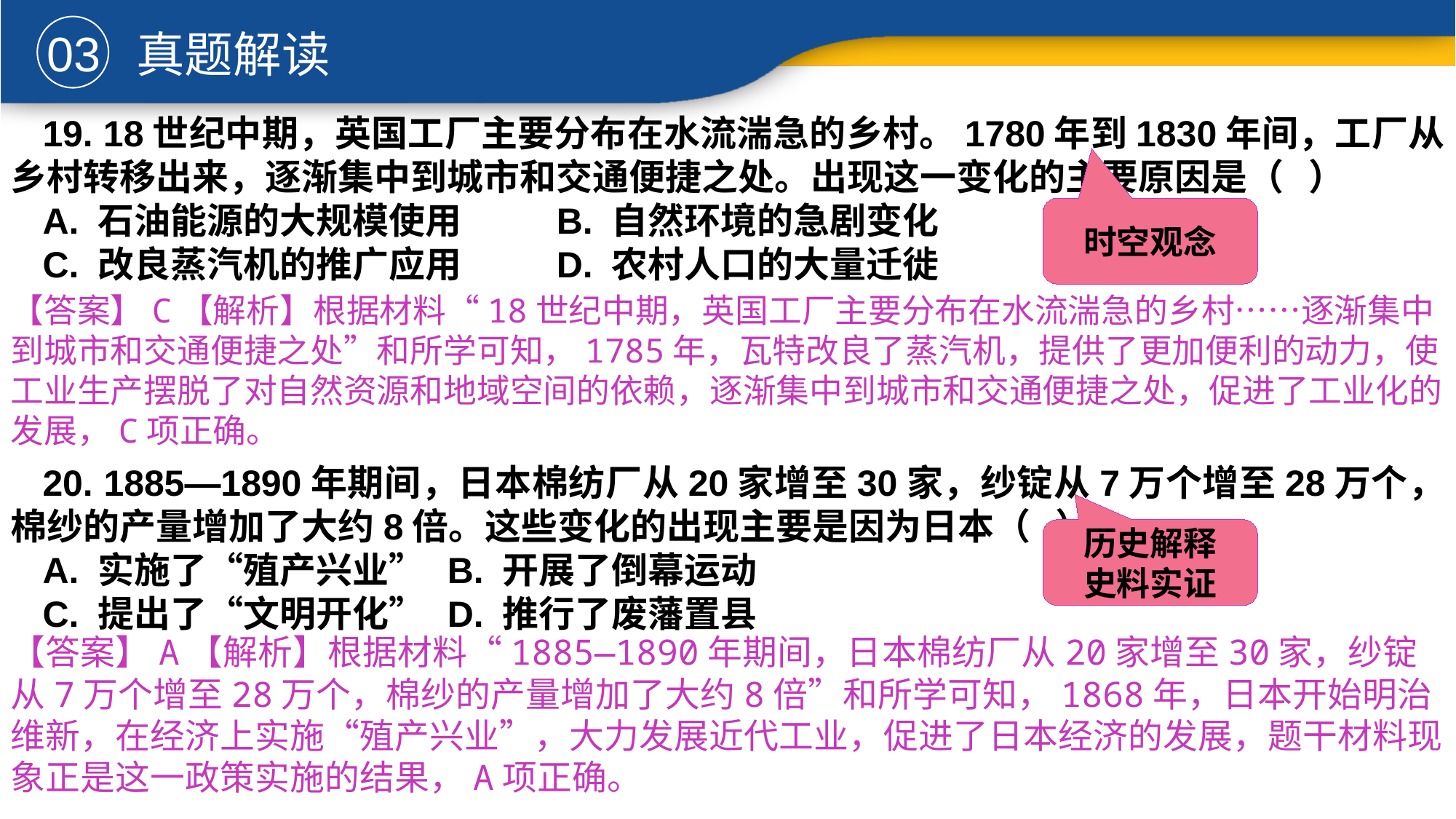

03
真题解读
19. 18世纪中期，英国工厂主要分布在水流湍急的乡村。1780年到1830年间，工厂从乡村转移出来，逐渐集中到城市和交通便捷之处。出现这一变化的主要原因是（   ）
A. 石油能源的大规模使用	B. 自然环境的急剧变化
C. 改良蒸汽机的推广应用	D. 农村人口的大量迁徙

20. 1885—1890年期间，日本棉纺厂从20家增至30家，纱锭从7万个增至28万个，棉纱的产量增加了大约8倍。这些变化的出现主要是因为日本（   ）
A. 实施了“殖产兴业”	B. 开展了倒幕运动
C. 提出了“文明开化”	D. 推行了废藩置县
时空观念
【答案】C【解析】根据材料“18世纪中期，英国工厂主要分布在水流湍急的乡村……逐渐集中到城市和交通便捷之处”和所学可知，1785年，瓦特改良了蒸汽机，提供了更加便利的动力，使工业生产摆脱了对自然资源和地域空间的依赖，逐渐集中到城市和交通便捷之处，促进了工业化的发展，C项正确。
历史解释
史料实证
【答案】A【解析】根据材料“1885—1890年期间，日本棉纺厂从20家增至30家，纱锭从7万个增至28万个，棉纱的产量增加了大约8倍”和所学可知，1868年，日本开始明治维新，在经济上实施“殖产兴业”，大力发展近代工业，促进了日本经济的发展，题干材料现象正是这一政策实施的结果，A项正确。